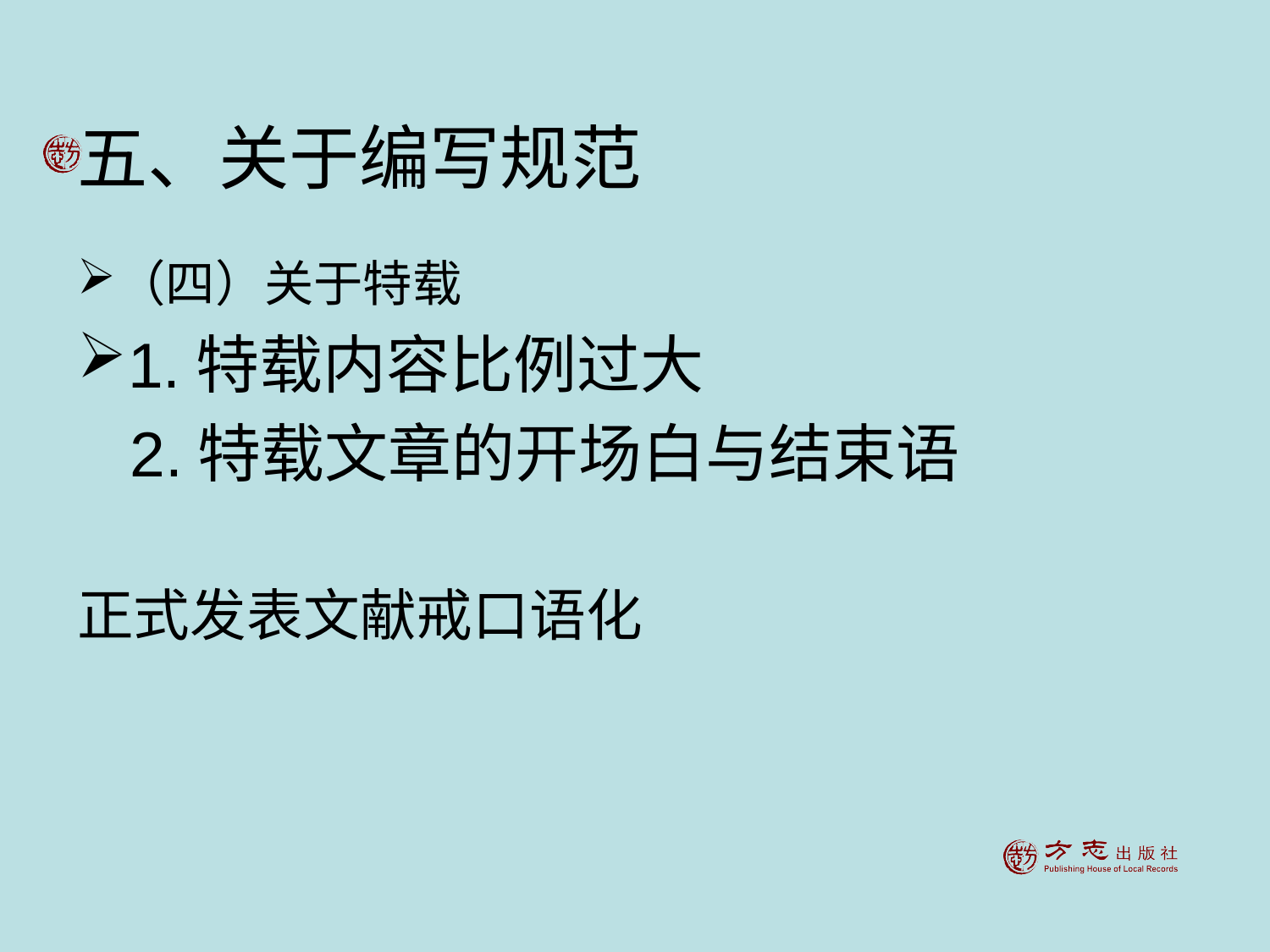

# 五、关于编写规范
（四）关于特载
1.特载内容比例过大
   2.特载文章的开场白与结束语

正式发表文献戒口语化